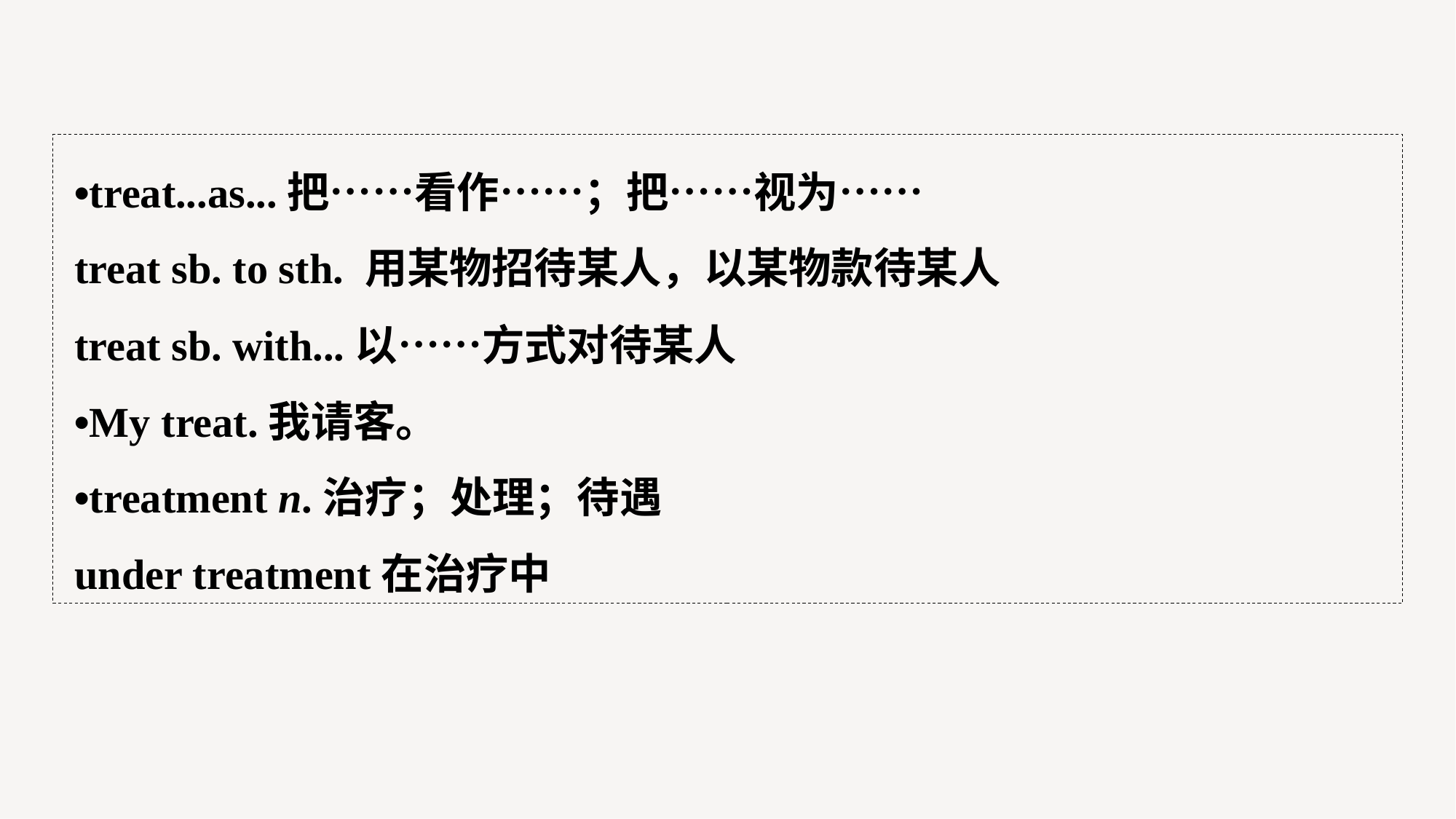

•treat...as...把……看作……；把……视为……
treat sb. to sth. 用某物招待某人，以某物款待某人
treat sb. with...以……方式对待某人
•My treat.我请客。
•treatment n.治疗；处理；待遇
under treatment在治疗中